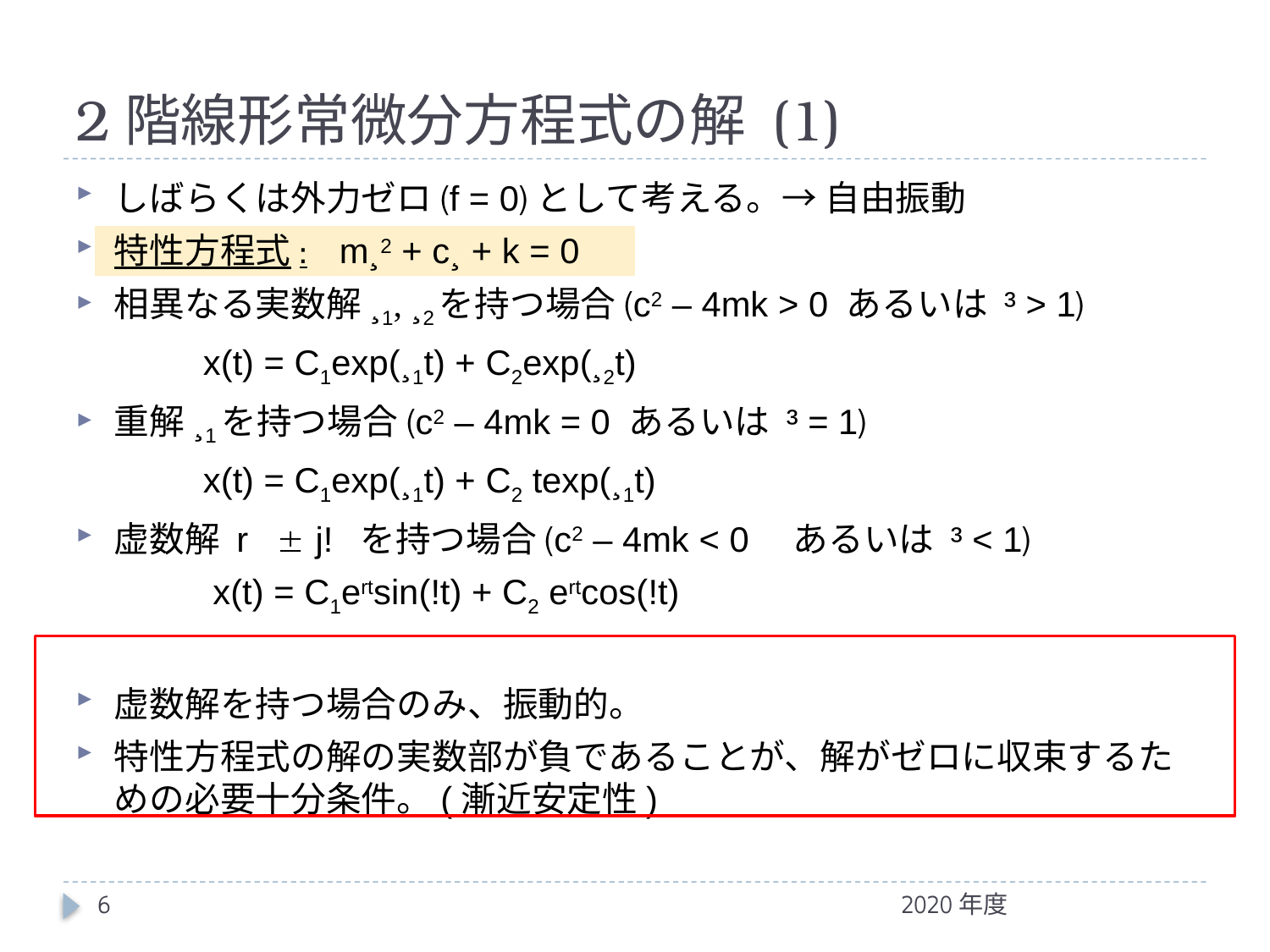

# 2階線形常微分方程式の解 (1)
しばらくは外力ゼロ(f = 0)として考える。→ 自由振動
特性方程式:   m¸2 + c¸ + k = 0
相異なる実数解¸1, ¸2を持つ場合(c2 – 4mk > 0 あるいは ³ > 1)
	x(t) = C1exp(¸1t) + C2exp(¸2t)
重解¸1を持つ場合(c2 – 4mk = 0 あるいは ³ = 1)
	x(t) = C1exp(¸1t) + C2 texp(¸1t)
虚数解 r  ± j!  を持つ場合(c2 – 4mk < 0　あるいは ³ < 1)
	 x(t) = C1ertsin(!t) + C2 ertcos(!t)

虚数解を持つ場合のみ、振動的。
特性方程式の解の実数部が負であることが、解がゼロに収束するための必要十分条件。(漸近安定性)

6
2020年度